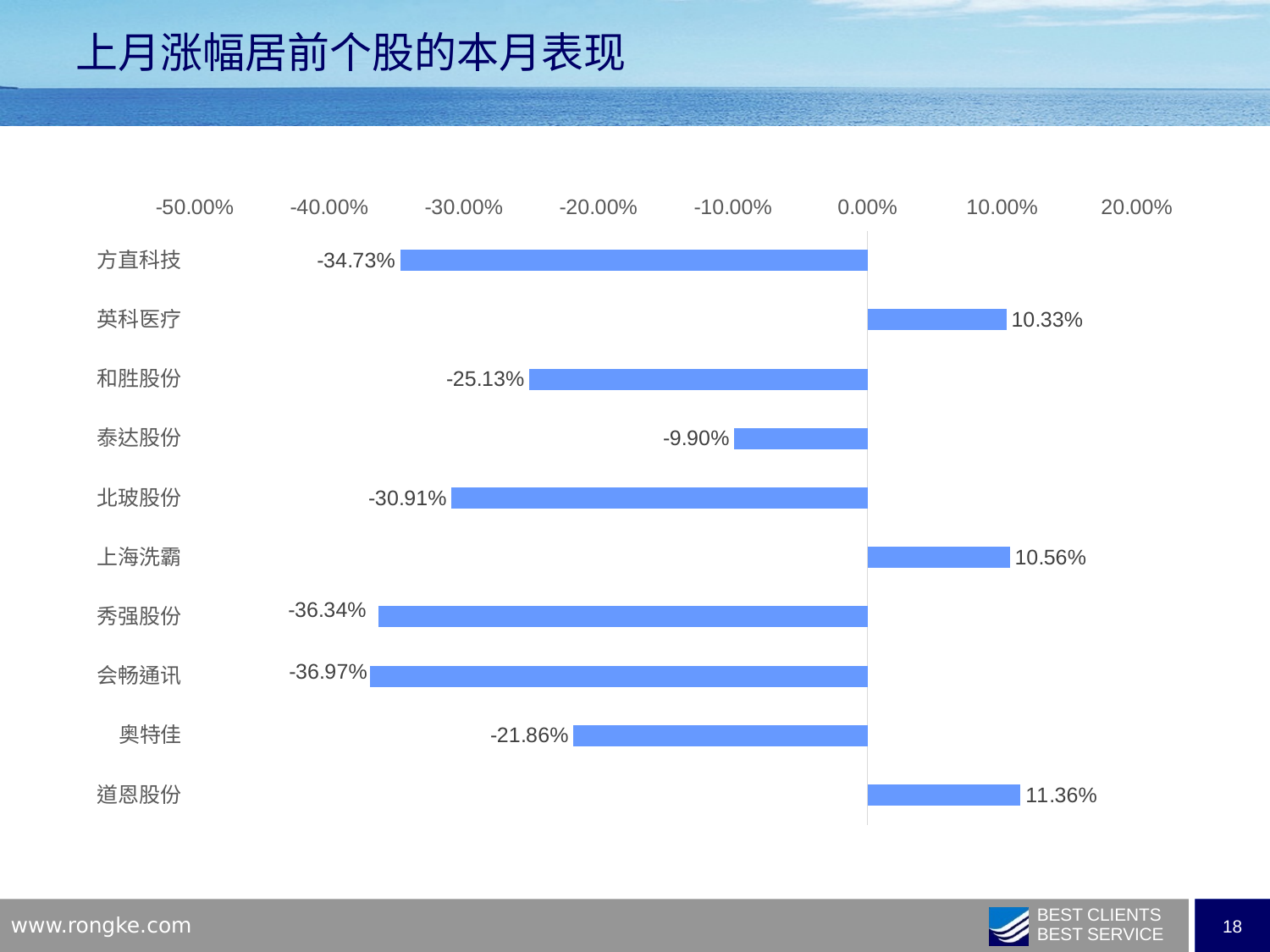

上月涨幅居前个股的本月表现

### Chart

| Category |  |
|---|---|
| 道恩股份 | 0.11363667677295775 |
| 奥特佳 | -0.21855668202400858 |
| 会畅通讯 | -0.36972629002908064 |
| 秀强股份 | -0.36337424701363197 |
| 上海洗霸 | 0.10564253479742658 |
| 北玻股份 | -0.30905924071361024 |
| 泰达股份 | -0.0990287799842221 |
| 和胜股份 | -0.2512826904830344 |
| 英科医疗 | 0.10325685642553695 |
| 方直科技 | -0.3473130305463702 |